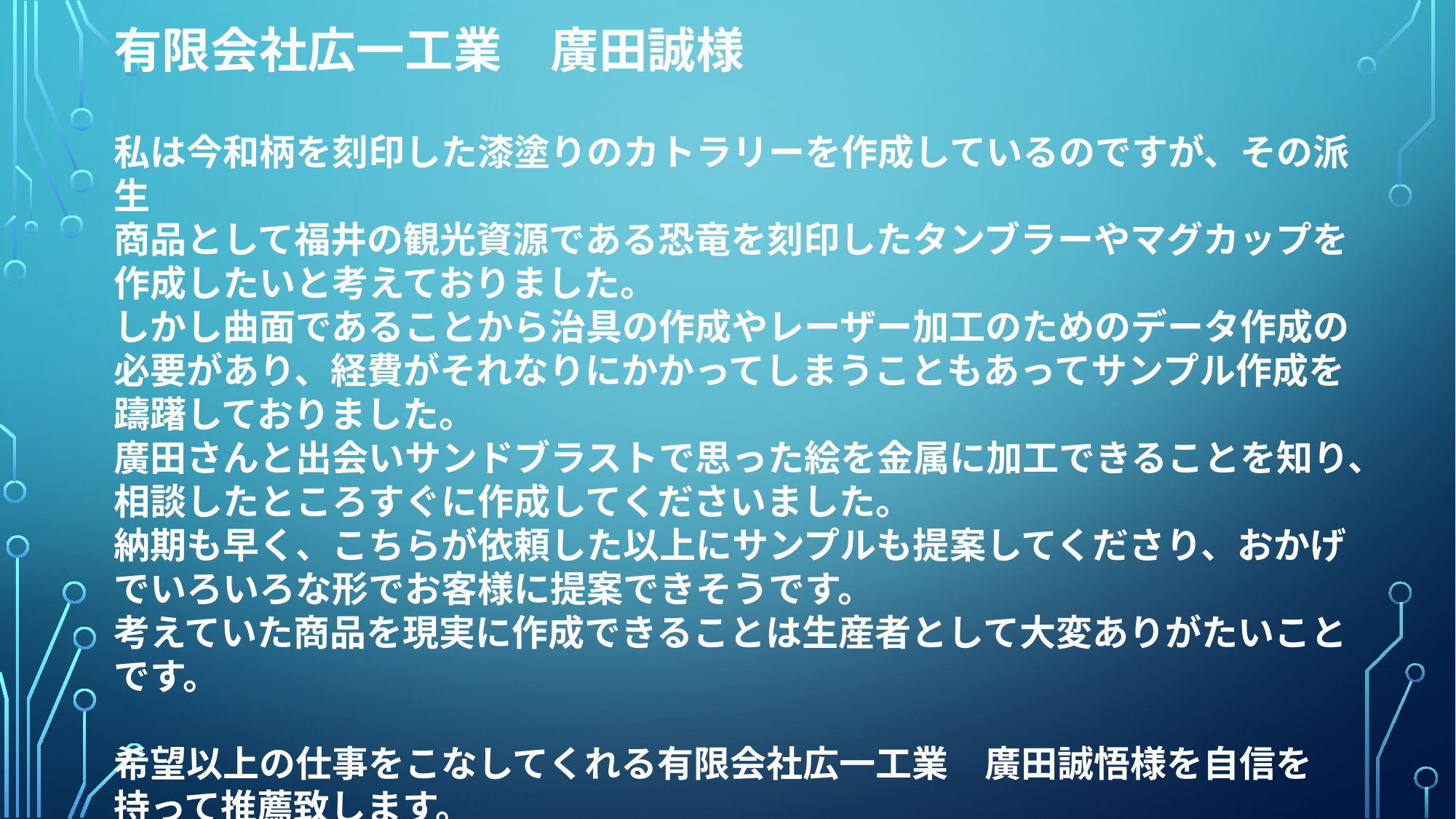

有限会社広一工業　廣田誠様

私は今和柄を刻印した漆塗りのカトラリーを作成しているのですが、その派生
商品として福井の観光資源である恐竜を刻印したタンブラーやマグカップを
作成したいと考えておりました。
しかし曲面であることから治具の作成やレーザー加工のためのデータ作成の必要があり、経費がそれなりにかかってしまうこともあってサンプル作成を躊躇しておりました。
廣田さんと出会いサンドブラストで思った絵を金属に加工できることを知り、相談したところすぐに作成してくださいました。
納期も早く、こちらが依頼した以上にサンプルも提案してくださり、おかげでいろいろな形でお客様に提案できそうです。
考えていた商品を現実に作成できることは生産者として大変ありがたいことです。

希望以上の仕事をこなしてくれる有限会社広一工業　廣田誠悟様を自信を持って推薦致します。

　　　　　　　202４年１月2４日　　　　　　　　　株式会社吉田屋漆器　吉田俊之